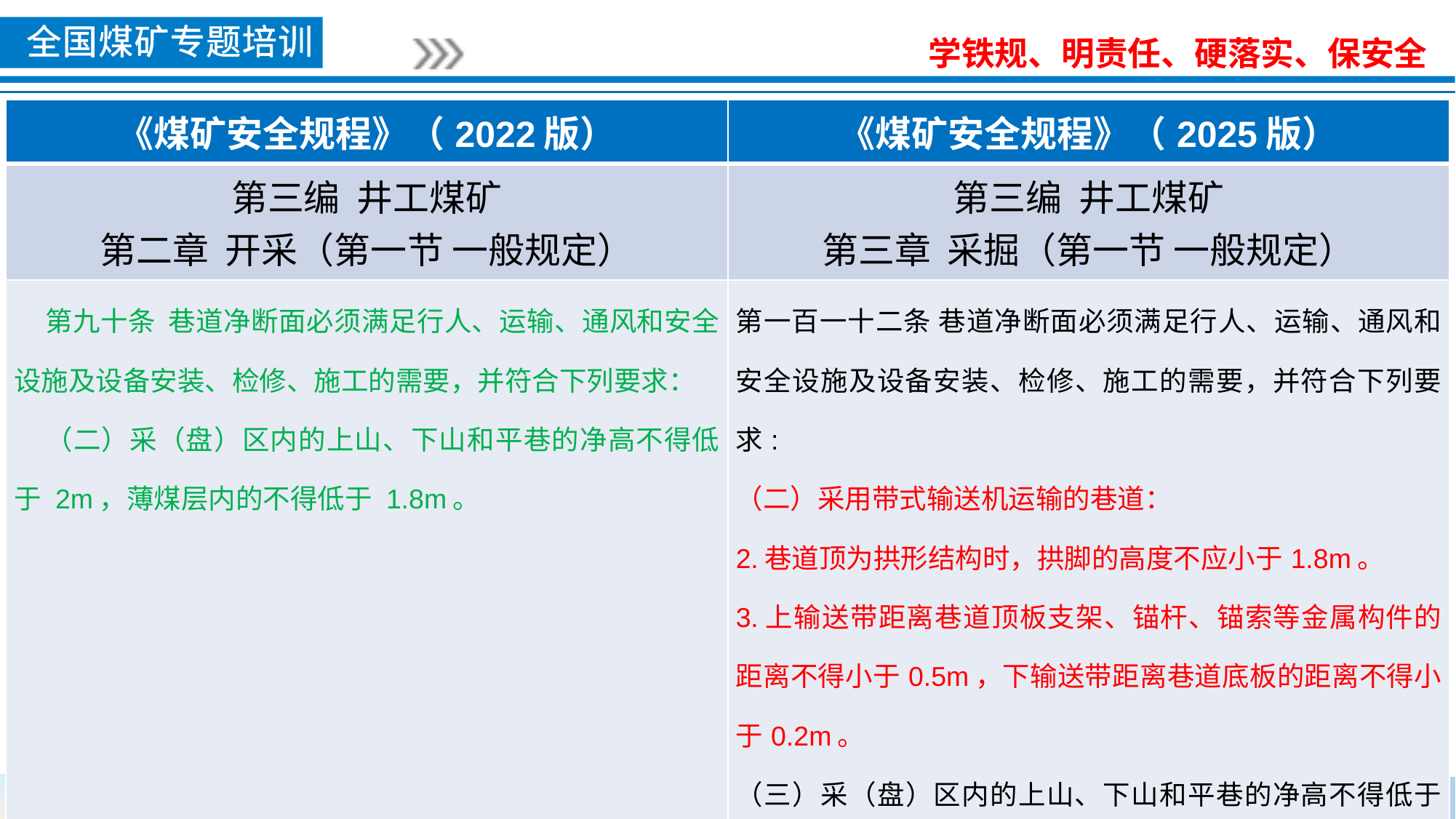

| 《煤矿安全规程》（2022版） | 《煤矿安全规程》（2025版） |
| --- | --- |
| 第三编 井工煤矿 第二章 开采（第一节 一般规定） | 第三编 井工煤矿 第三章 采掘（第一节 一般规定） |
| 第九十条 巷道净断面必须满足行人、运输、通风和安全设施及设备安装、检修、施工的需要，并符合下列要求： （二）采（盘）区内的上山、下山和平巷的净高不得低于 2m，薄煤层内的不得低于 1.8m。 | 第一百一十二条 巷道净断面必须满足行人、运输、通风和安全设施及设备安装、检修、施工的需要，并符合下列要求: （二）采用带式输送机运输的巷道： 2.巷道顶为拱形结构时，拱脚的高度不应小于1.8m。 3.上输送带距离巷道顶板支架、锚杆、锚索等金属构件的距离不得小于0.5m，下输送带距离巷道底板的距离不得小于0.2m。 （三）采（盘）区内的上山、下山和平巷的净高不得低于 2m，薄煤层内的不得低于 1.8m。 |